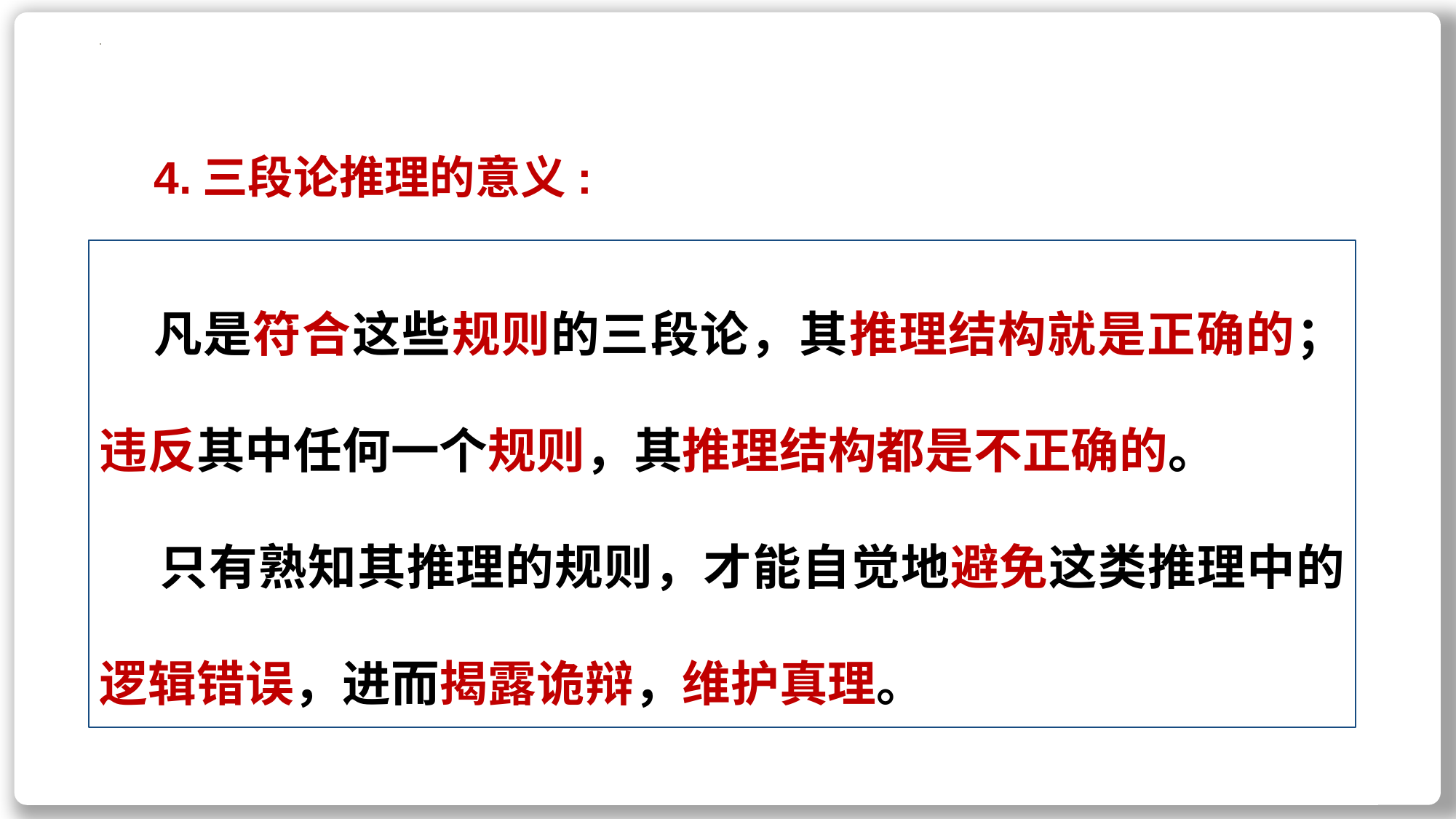

4.三段论推理的意义:
    凡是符合这些规则的三段论，其推理结构就是正确的；违反其中任何一个规则，其推理结构都是不正确的。
    只有熟知其推理的规则，才能自觉地避免这类推理中的逻辑错误，进而揭露诡辩，维护真理。